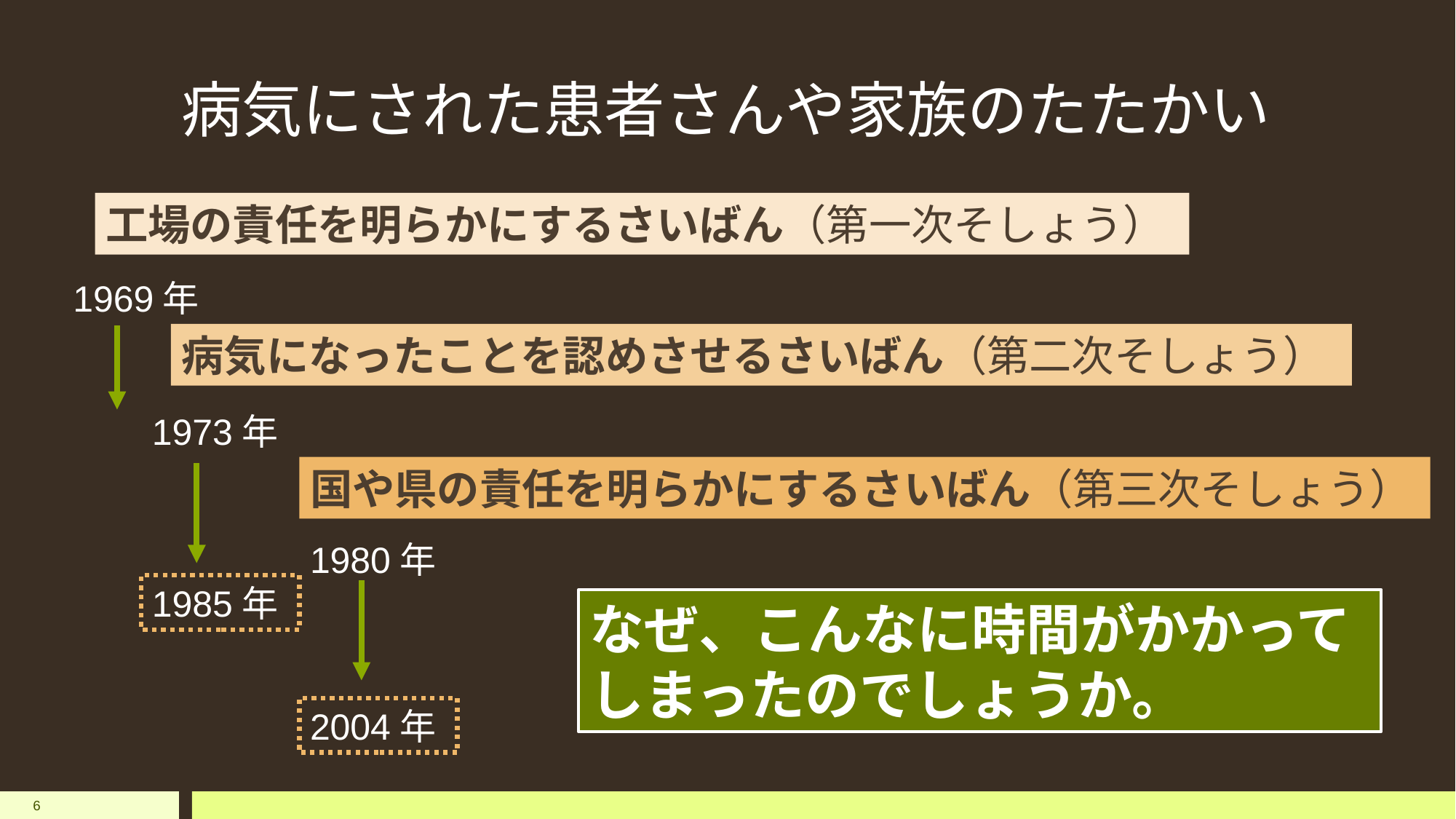

病気にされた患者さんや家族のたたかい
工場の責任を明らかにするさいばん（第一次そしょう）
1969年
病気になったことを認めさせるさいばん（第二次そしょう）
1973年
国や県の責任を明らかにするさいばん（第三次そしょう）
1980年
1985年
なぜ、こんなに時間がかかってしまったのでしょうか。
2004年
6